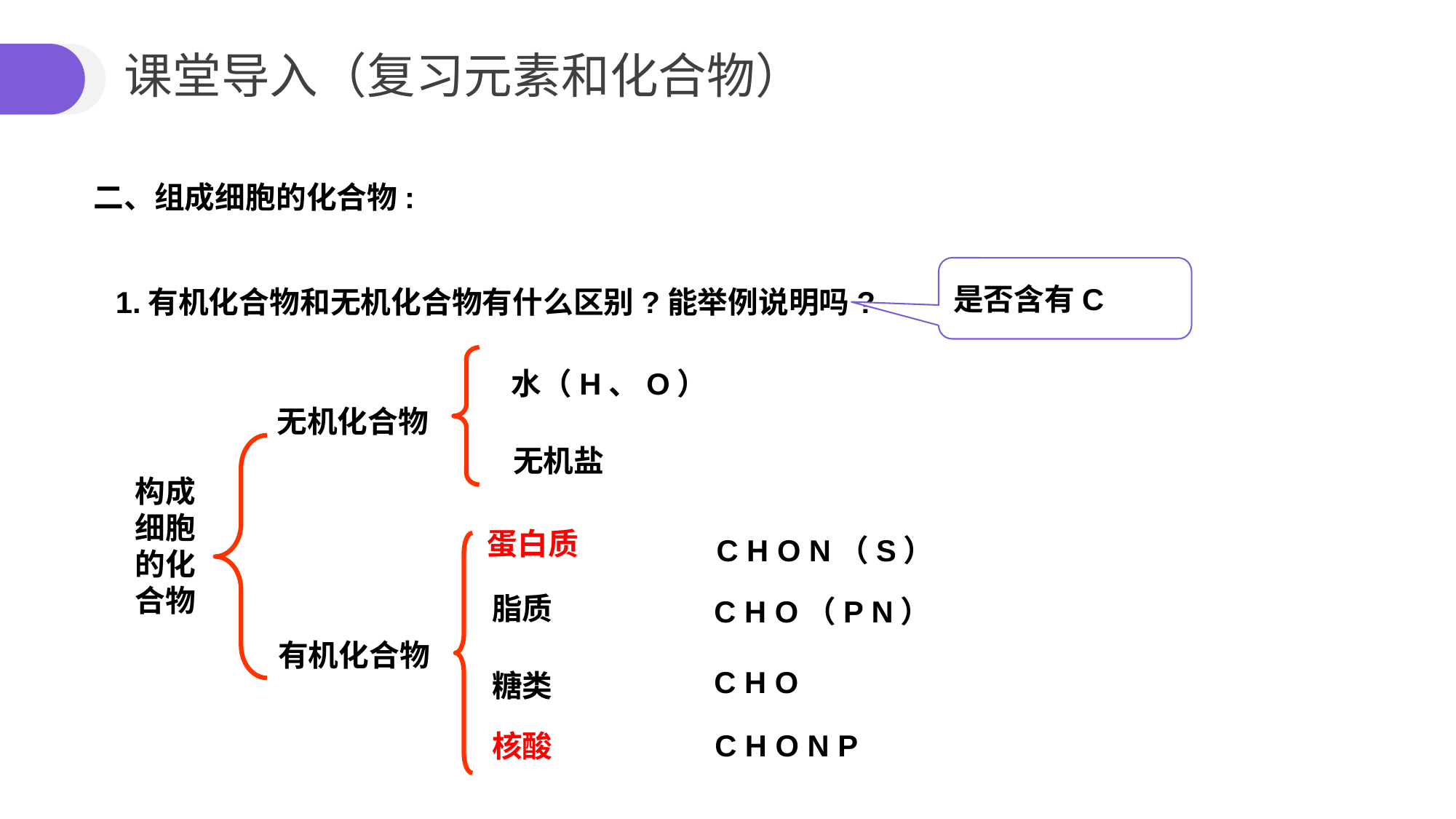

课堂导入（复习元素和化合物）
二、组成细胞的化合物:
是否含有C
       1.有机化合物和无机化合物有什么区别?能举例说明吗?

水（H、O）
无机化合物

无机盐
构成细胞的化合物
蛋白质
C H O N（S）

脂质
C H O（P N）
有机化合物
C H O
糖类
C H O N P
核酸